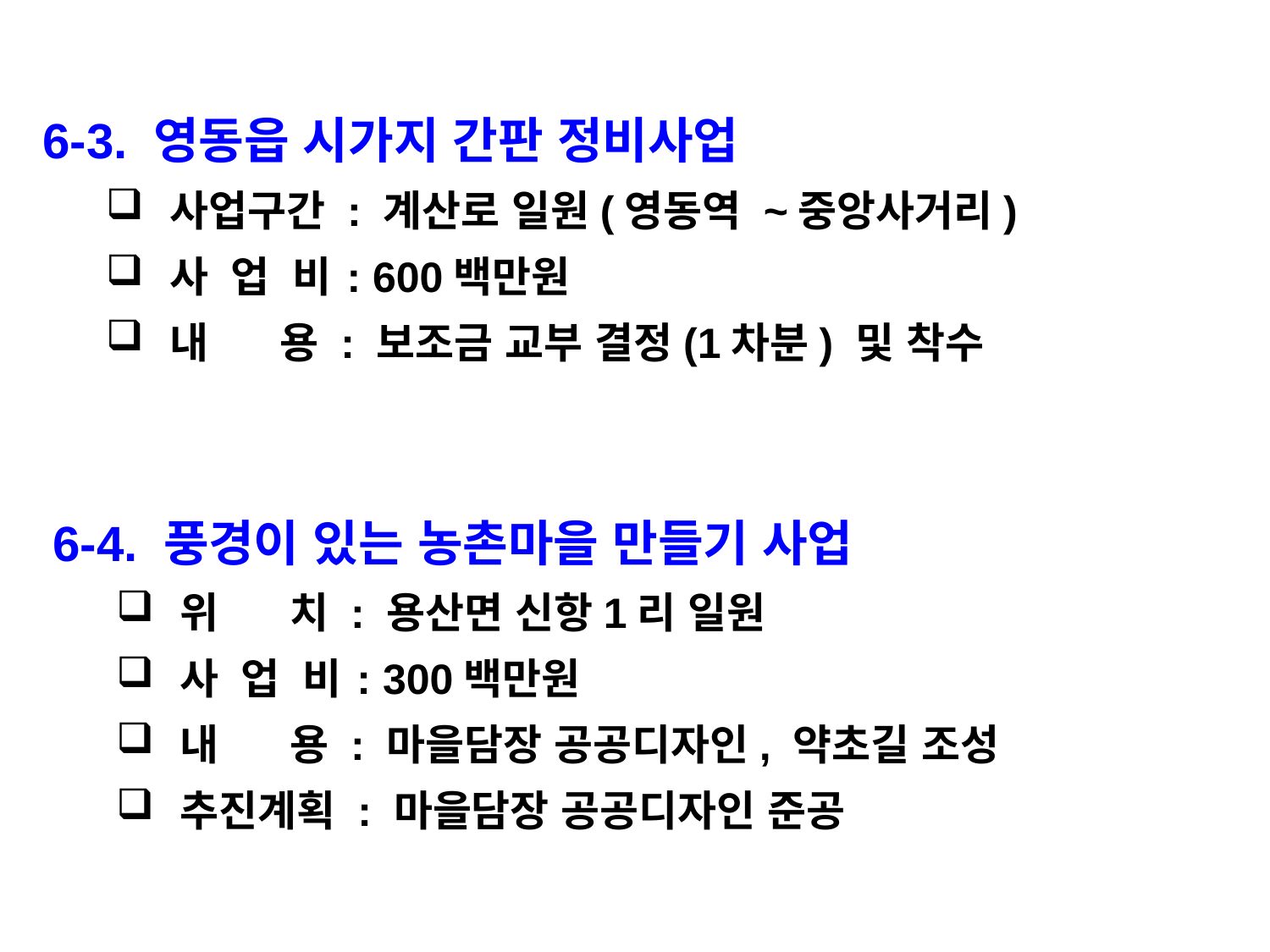

6-3. 영동읍 시가지 간판 정비사업
사업구간 : 계산로 일원(영동역 ~중앙사거리)
사 업 비: 600백만원
내      용 : 보조금 교부 결정(1차분) 및 착수
6-4. 풍경이 있는 농촌마을 만들기 사업
위      치 : 용산면 신항1리 일원
사 업 비: 300백만원
내      용 : 마을담장 공공디자인, 약초길 조성
추진계획 : 마을담장 공공디자인 준공